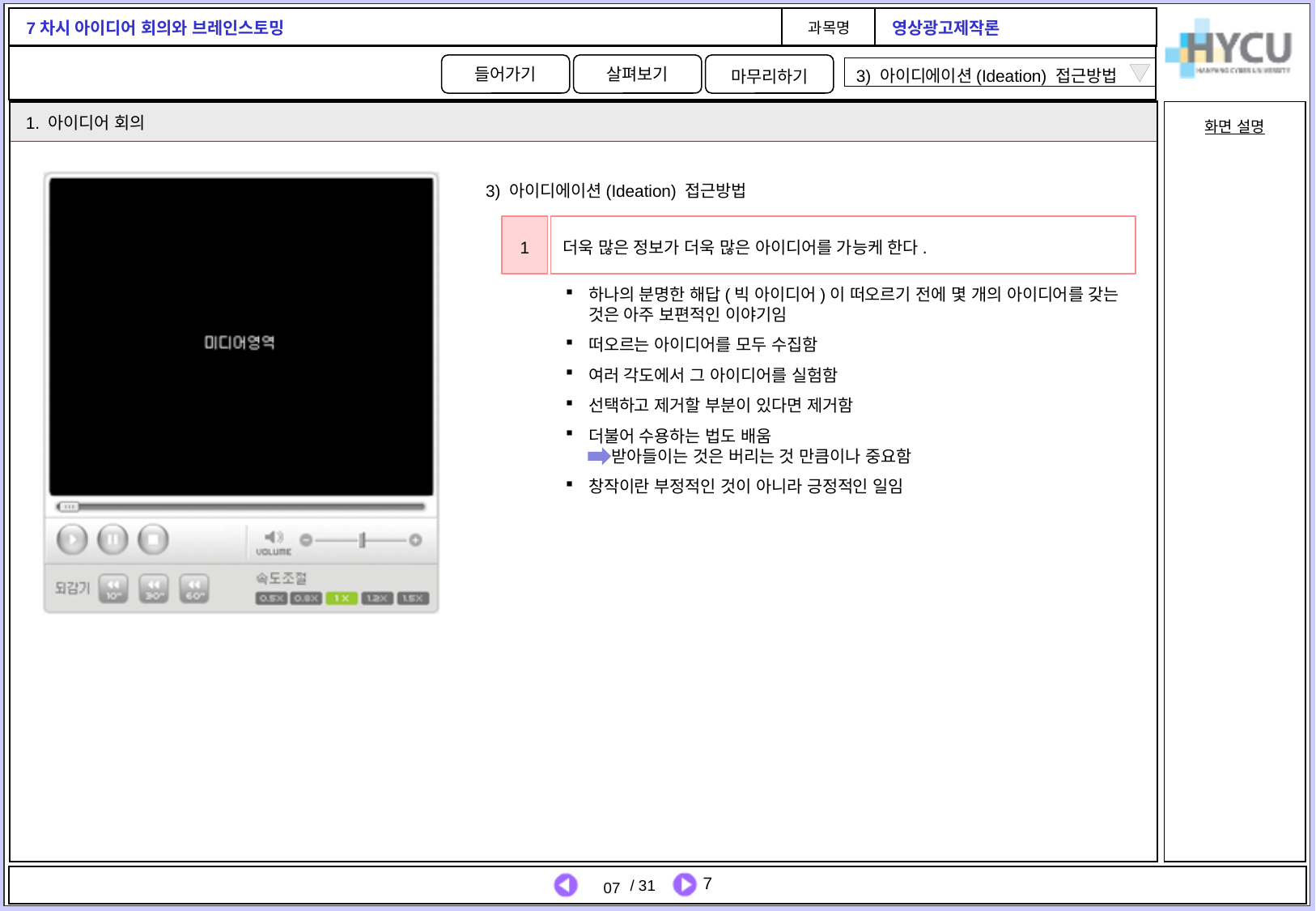

3) 아이디에이션(Ideation) 접근방법
1. 아이디어 회의
3) 아이디에이션(Ideation) 접근방법
1
더욱 많은 정보가 더욱 많은 아이디어를 가능케 한다.
하나의 분명한 해답(빅 아이디어)이 떠오르기 전에 몇 개의 아이디어를 갖는 것은 아주 보편적인 이야기임
떠오르는 아이디어를 모두 수집함
여러 각도에서 그 아이디어를 실험함
선택하고 제거할 부분이 있다면 제거함
더불어 수용하는 법도 배움
     받아들이는 것은 버리는 것 만큼이나 중요함
창작이란 부정적인 것이 아니라 긍정적인 일임

07